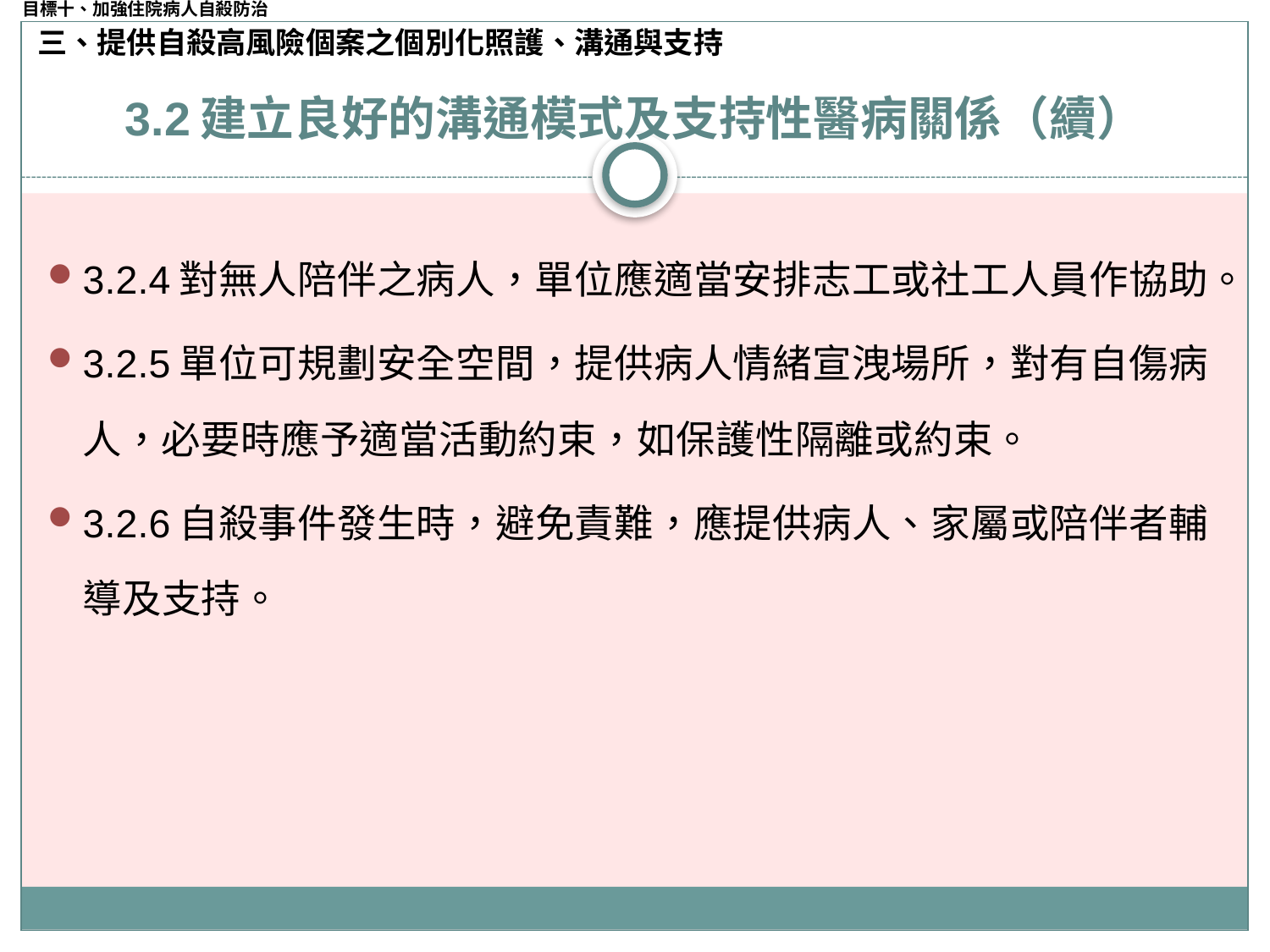

三、提供自殺高風險個案之個別化照護、溝通與支持
# 3.2建立良好的溝通模式及支持性醫病關係（續）
3.2.4對無人陪伴之病人，單位應適當安排志工或社工人員作協助。
3.2.5單位可規劃安全空間，提供病人情緒宣洩場所，對有自傷病人，必要時應予適當活動約束，如保護性隔離或約束。
3.2.6自殺事件發生時，避免責難，應提供病人、家屬或陪伴者輔導及支持。